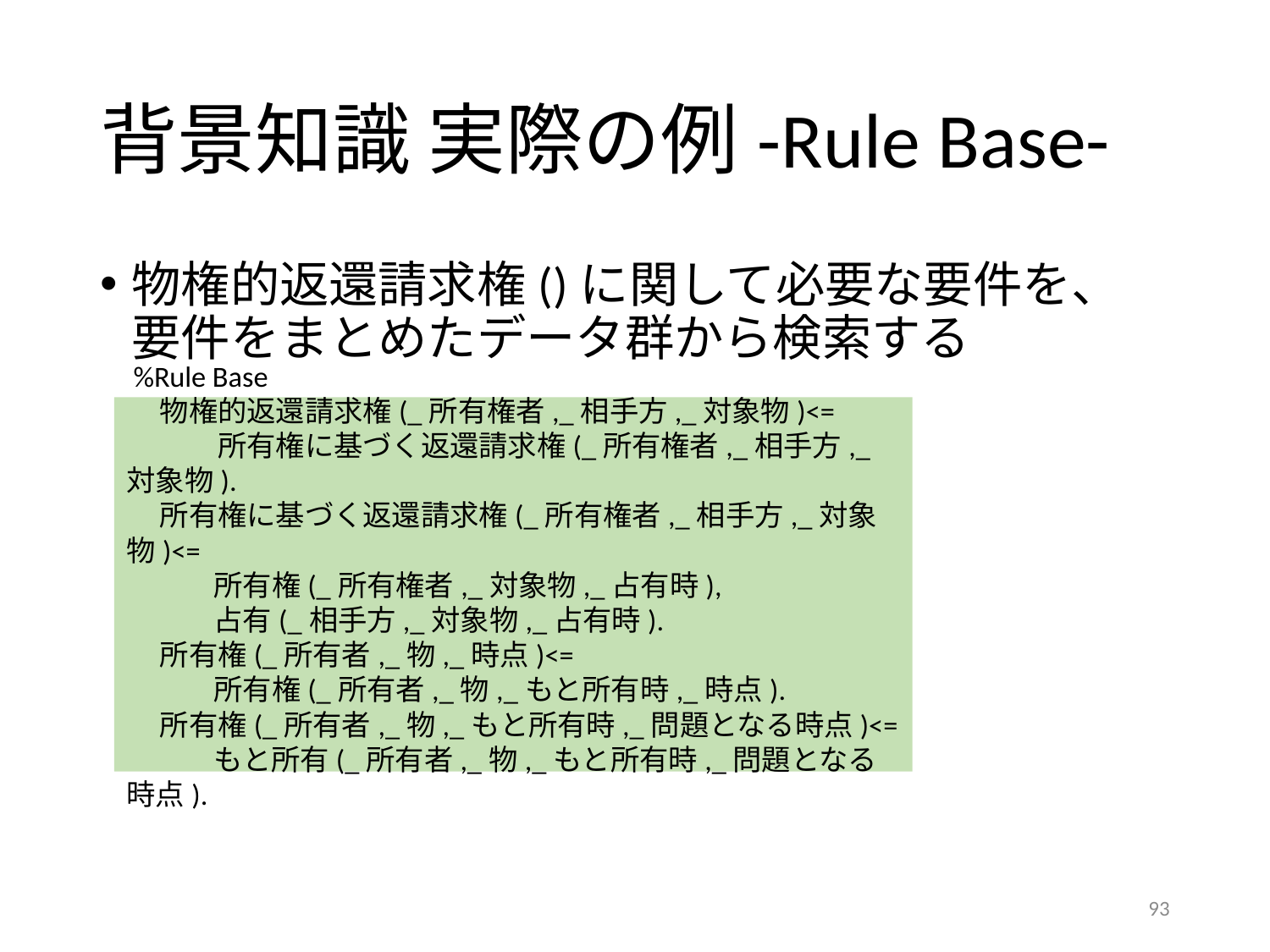

# 背景知識 実際の例-Rule Base-
物権的返還請求権()に関して必要な要件を、要件をまとめたデータ群から検索する
 %Rule Base
    物権的返還請求権(_所有権者,_相手方,_対象物)<=
    　　所有権に基づく返還請求権(_所有権者,_相手方,_対象物).
    所有権に基づく返還請求権(_所有権者,_相手方,_対象物)<=
　　　所有権(_所有権者,_対象物,_占有時),
　　　占有(_相手方,_対象物,_占有時).
    所有権(_所有者,_物,_時点)<=
　　　所有権(_所有者,_物,_もと所有時,_時点).
    所有権(_所有者,_物,_もと所有時,_問題となる時点)<=
　　　もと所有(_所有者,_物,_もと所有時,_問題となる時点).
93